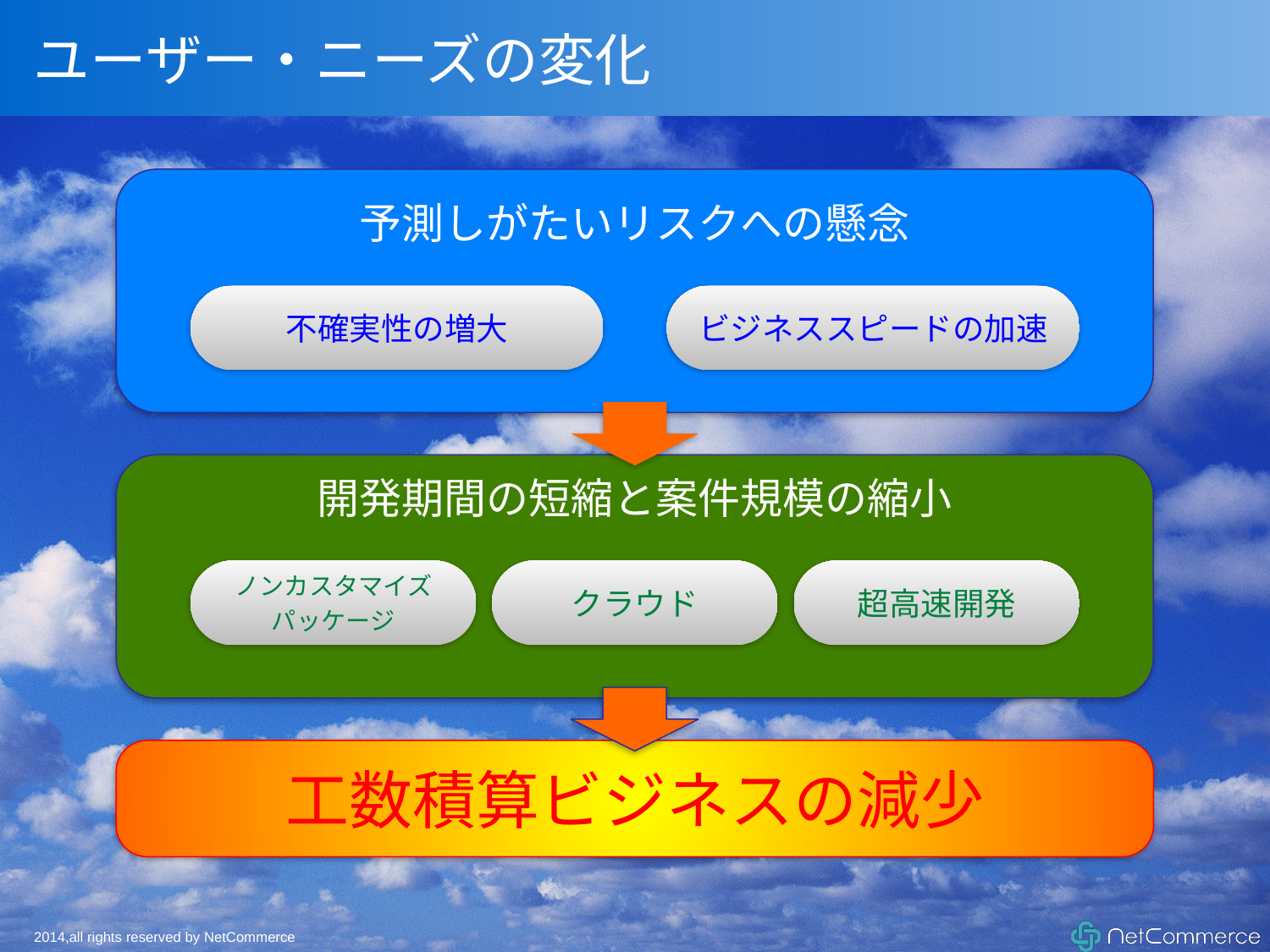

# ユーザー・ニーズの変化

予測しがたいリスクへの懸念
不確実性の増大
ビジネススピードの加速

開発期間の短縮と案件規模の縮小
ノンカスタマイズ
パッケージ
クラウド
超高速開発

工数積算ビジネスの減少